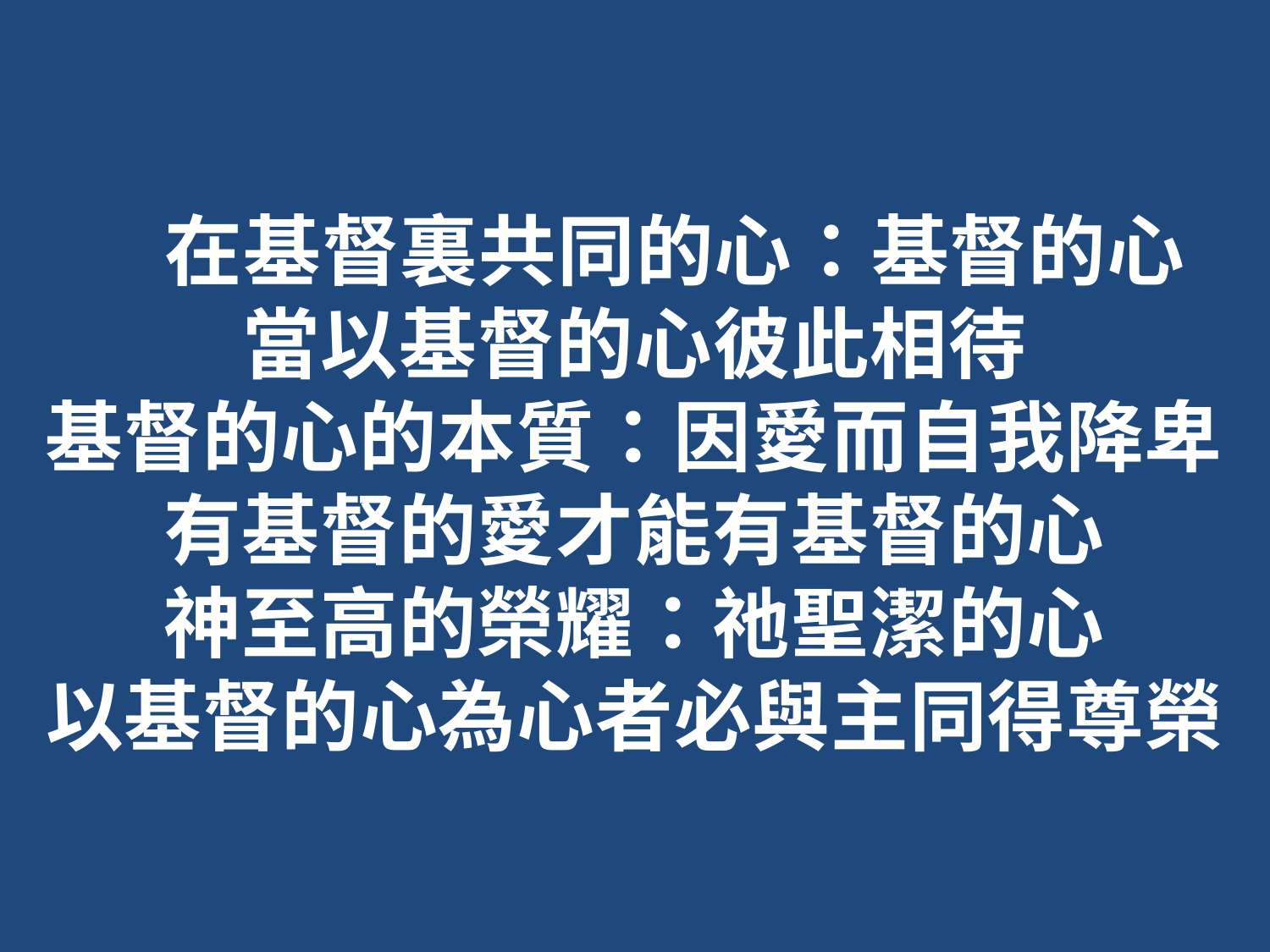

# 在基督裏共同的心：基督的心 當以基督的心彼此相待 基督的心的本質：因愛而自我降卑 有基督的愛才能有基督的心 神至高的榮耀：祂聖潔的心 以基督的心為心者必與主同得尊榮